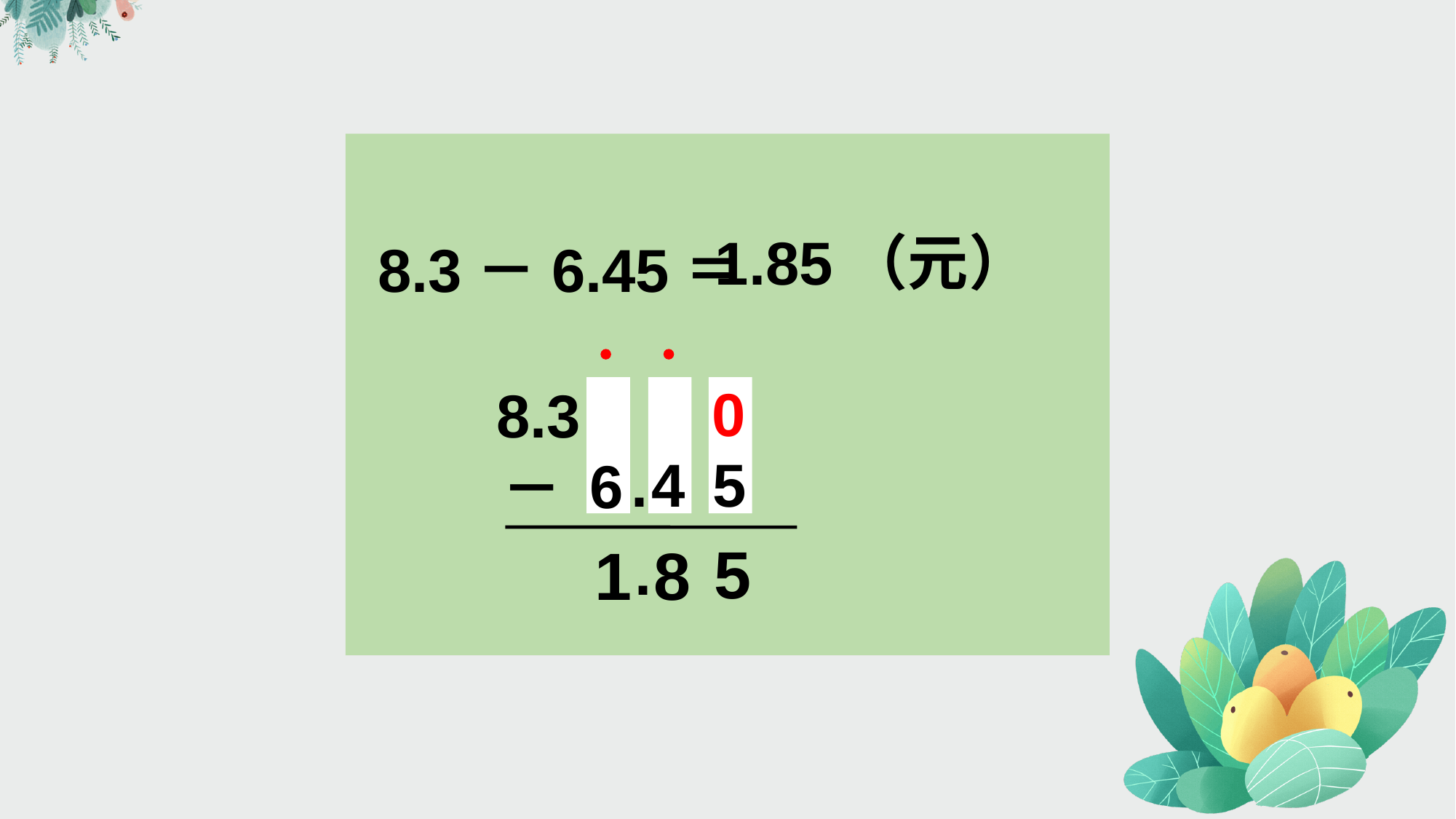

8.3－6.45＝

       8.3

1.85（元）

0

.
4
5
6
－
5

1
8
.